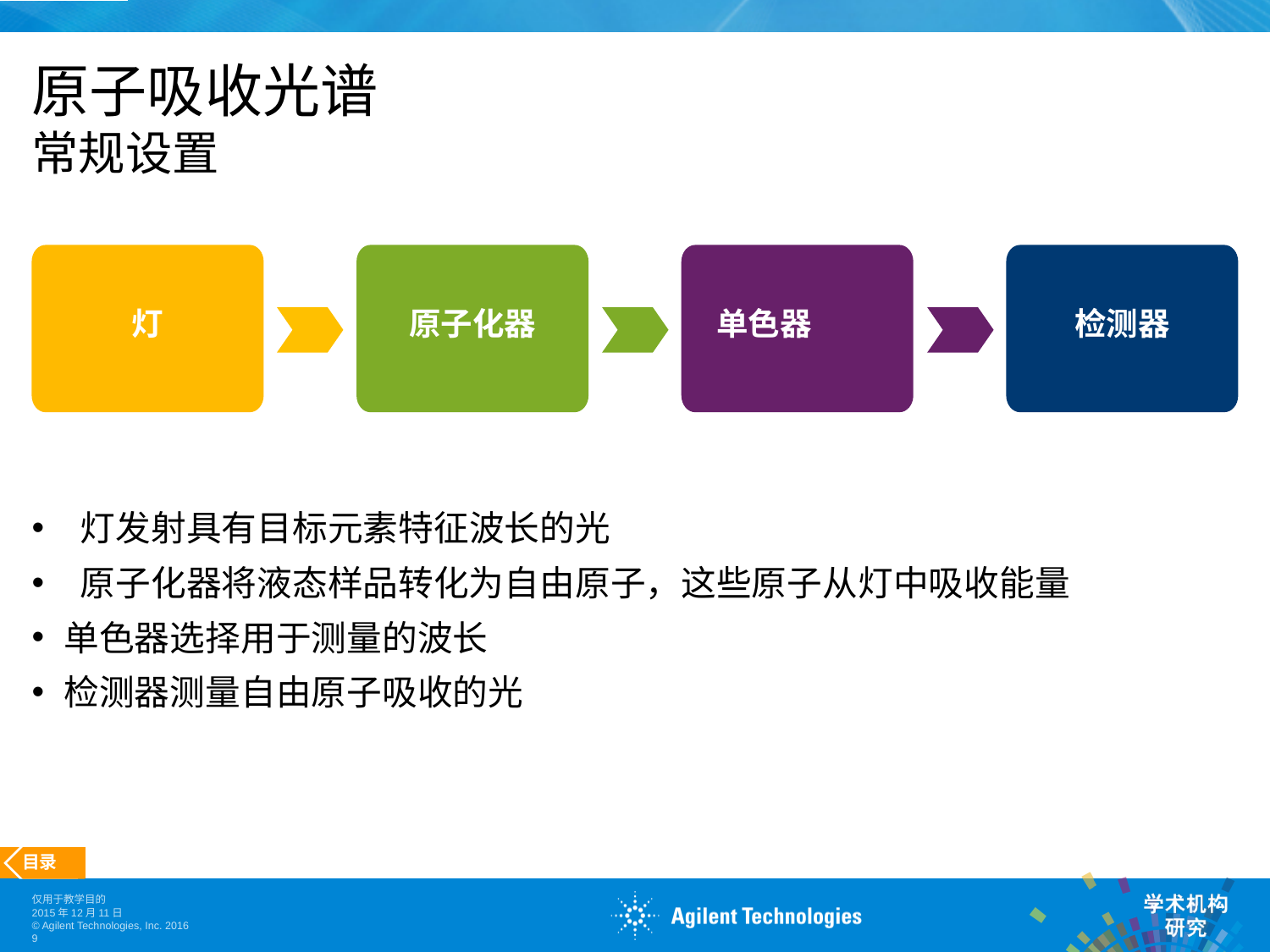

# 原子吸收光谱 常规设置
灯
原子化器
单色器
检测器

 灯发射具有目标元素特征波长的光
 原子化器将液态样品转化为自由原子，这些原子从灯中吸收能量
单色器选择用于测量的波长
检测器测量自由原子吸收的光
目录